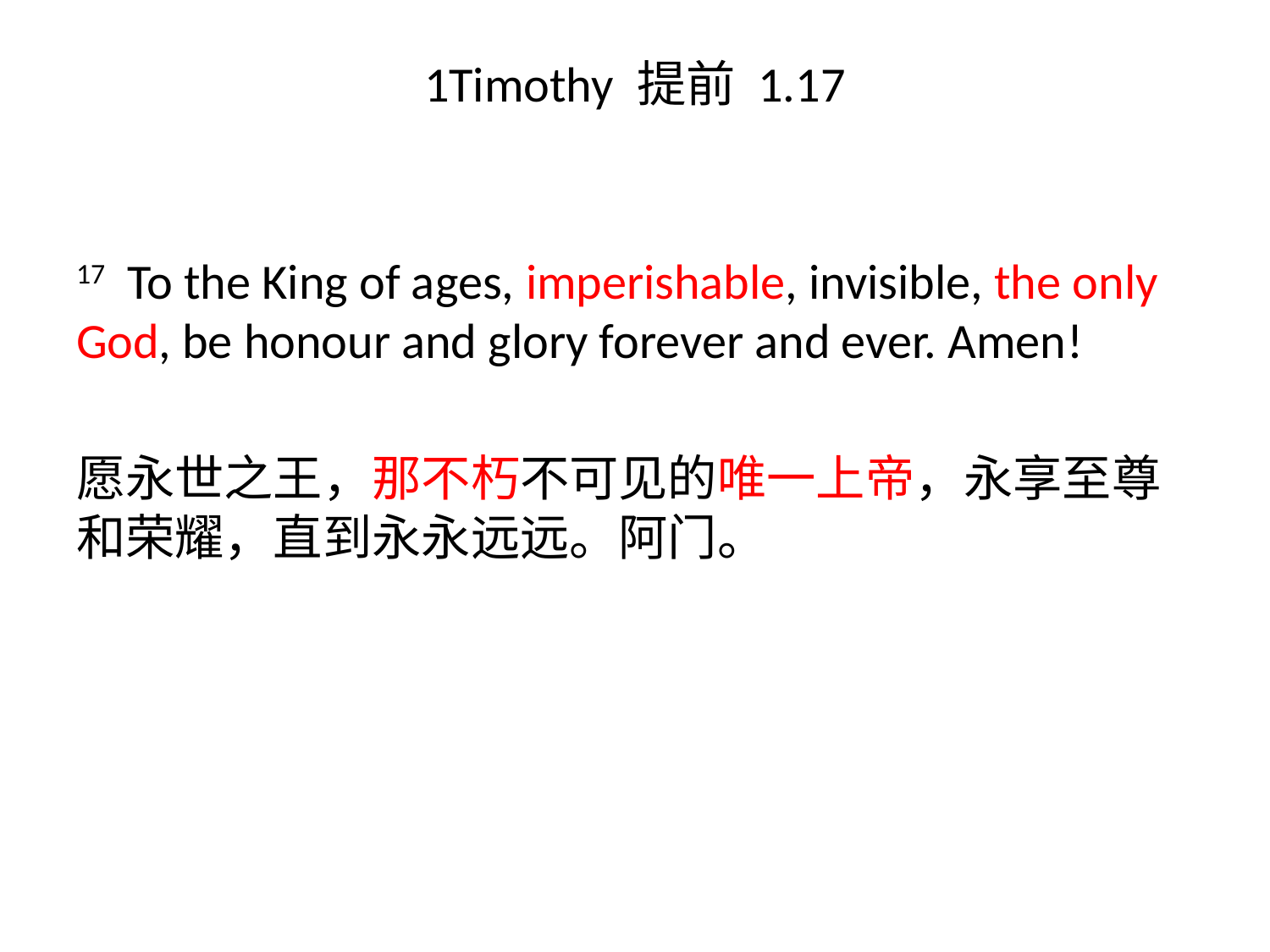

# 1Timothy 提前 1.17
17  To the King of ages, imperishable, invisible, the only God, be honour and glory forever and ever. Amen!

愿永世之王，那不朽不可见的唯一上帝，永享至尊和荣耀，直到永永远远。阿门。